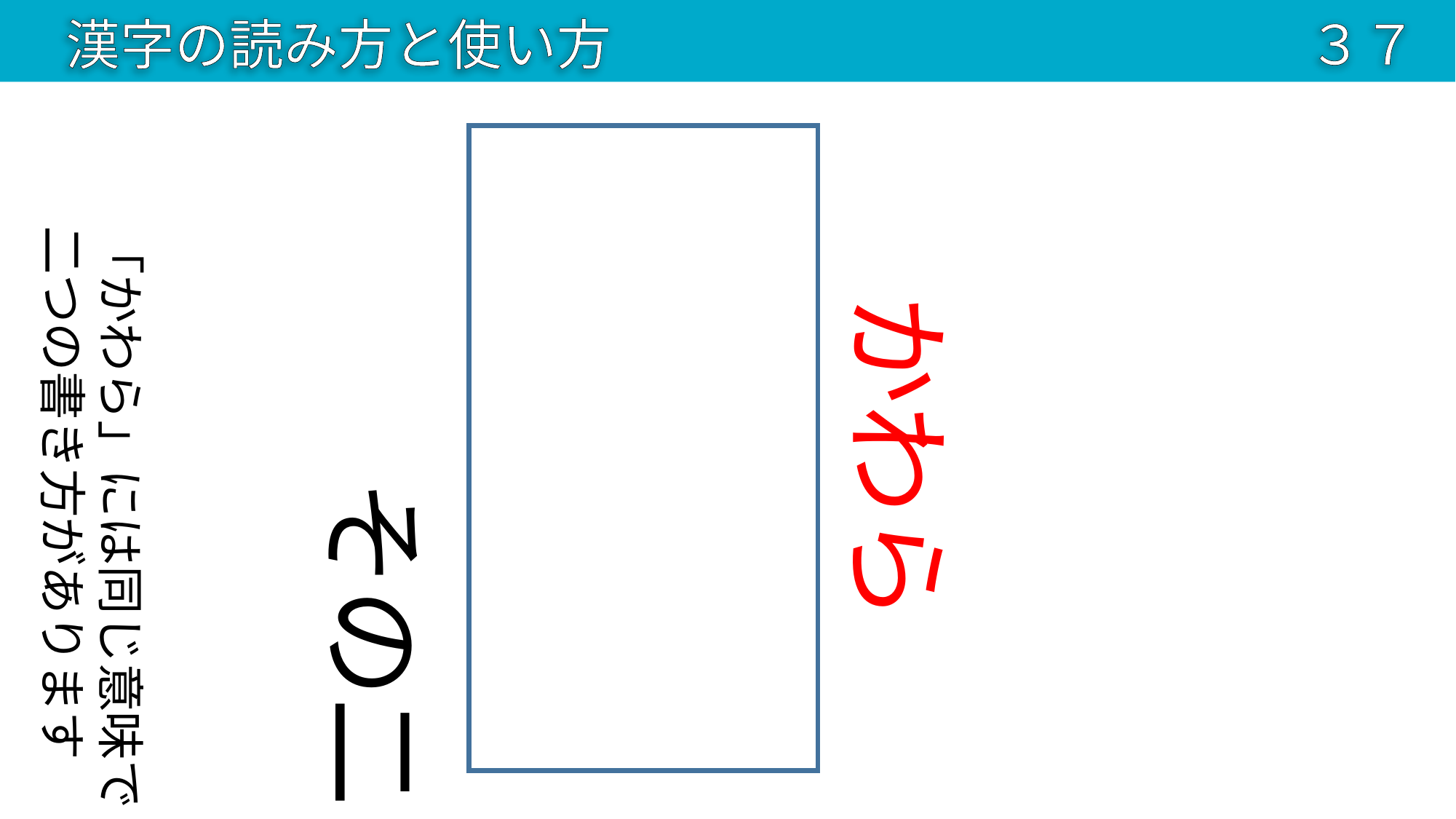

漢字の読み方と使い方
３７

河原
「かわら」には同じ意味で
二つの書き方があります
かわら
その二